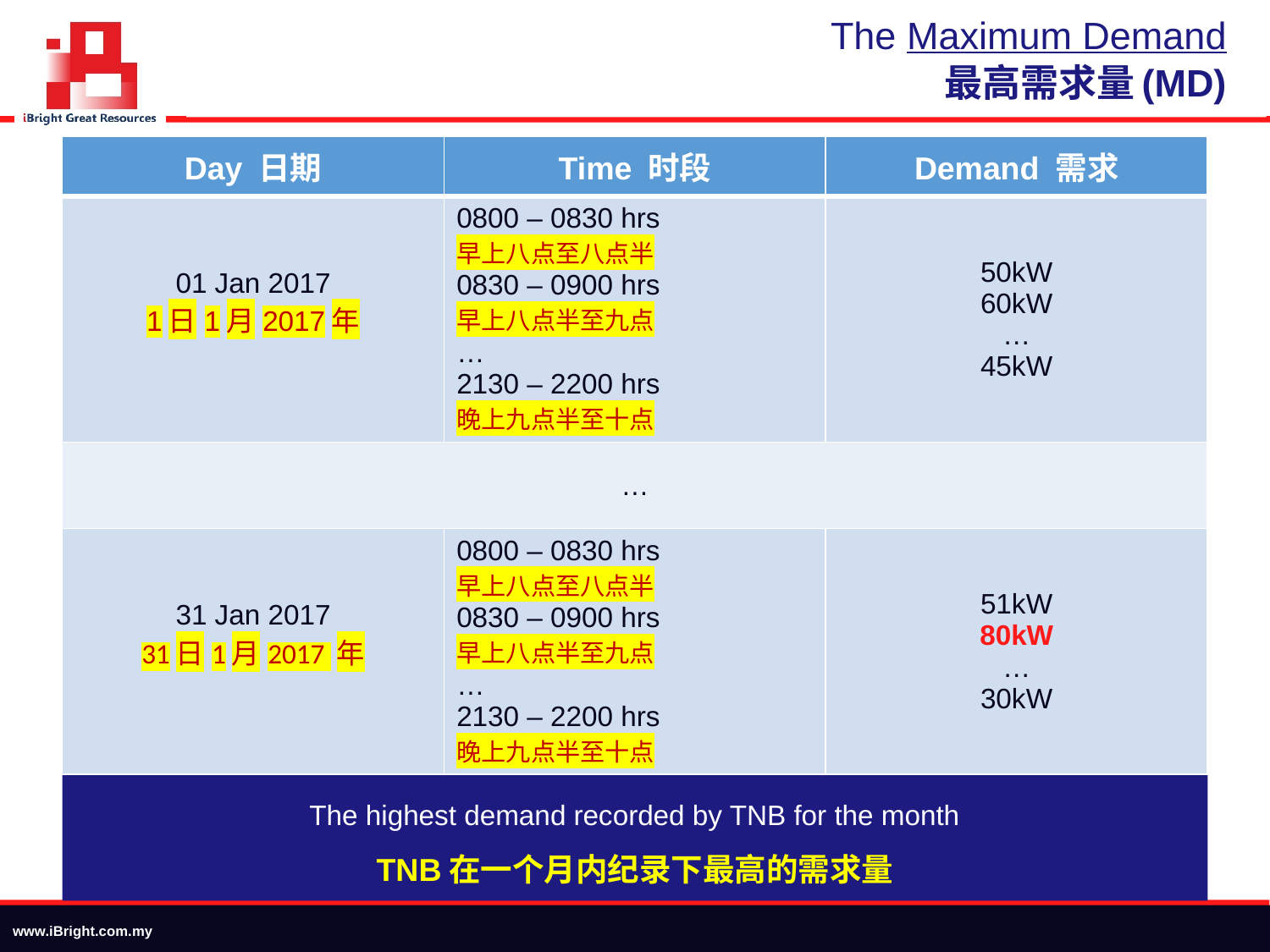

The Maximum Demand
最高需求量(MD)
| Day 日期 | Time 时段 | Demand 需求 |
| --- | --- | --- |
| 01 Jan 2017 1日1月2017年 | 0800 – 0830 hrs 早上八点至八点半 0830 – 0900 hrs 早上八点半至九点 … 2130 – 2200 hrs 晚上九点半至十点 | 50kW 60kW … 45kW |
| … |  |  |
| 31 Jan 2017 31日1月2017 年 | 0800 – 0830 hrs 早上八点至八点半 0830 – 0900 hrs 早上八点半至九点 … 2130 – 2200 hrs 晚上九点半至十点 | 51kW 80kW … 30kW |
# The Maximum Demand
The highest demand recorded by TNB for the month
TNB在一个月内纪录下最高的需求量
www.iBright.com.my